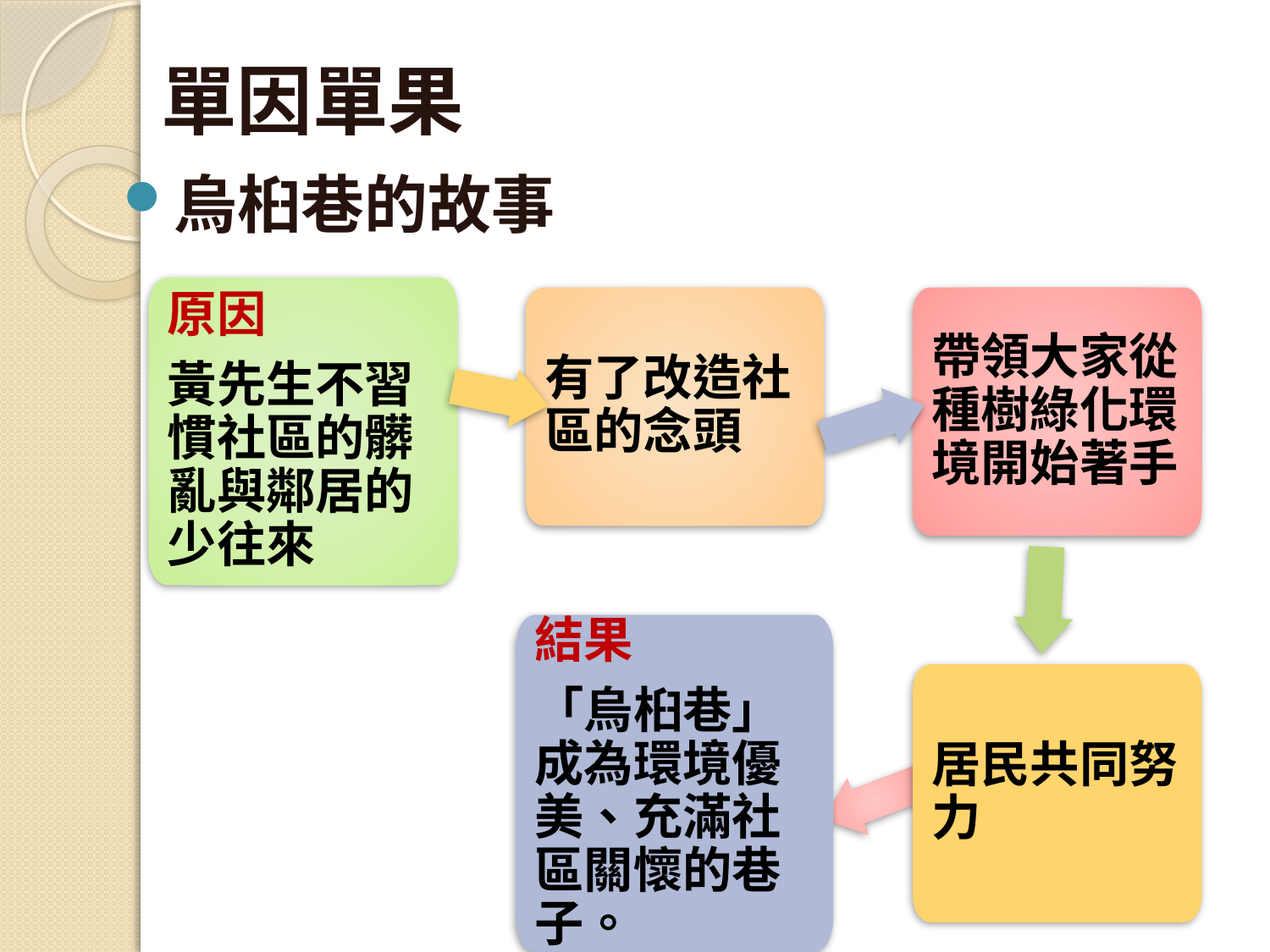

# 單因單果
烏桕巷的故事

原因
黃先生不習慣社區的髒亂與鄰居的少往來
帶領大家從種樹綠化環境開始著手
有了改造社區的念頭

結果
「烏桕巷」成為環境優美、充滿社區關懷的巷子。
居民共同努力